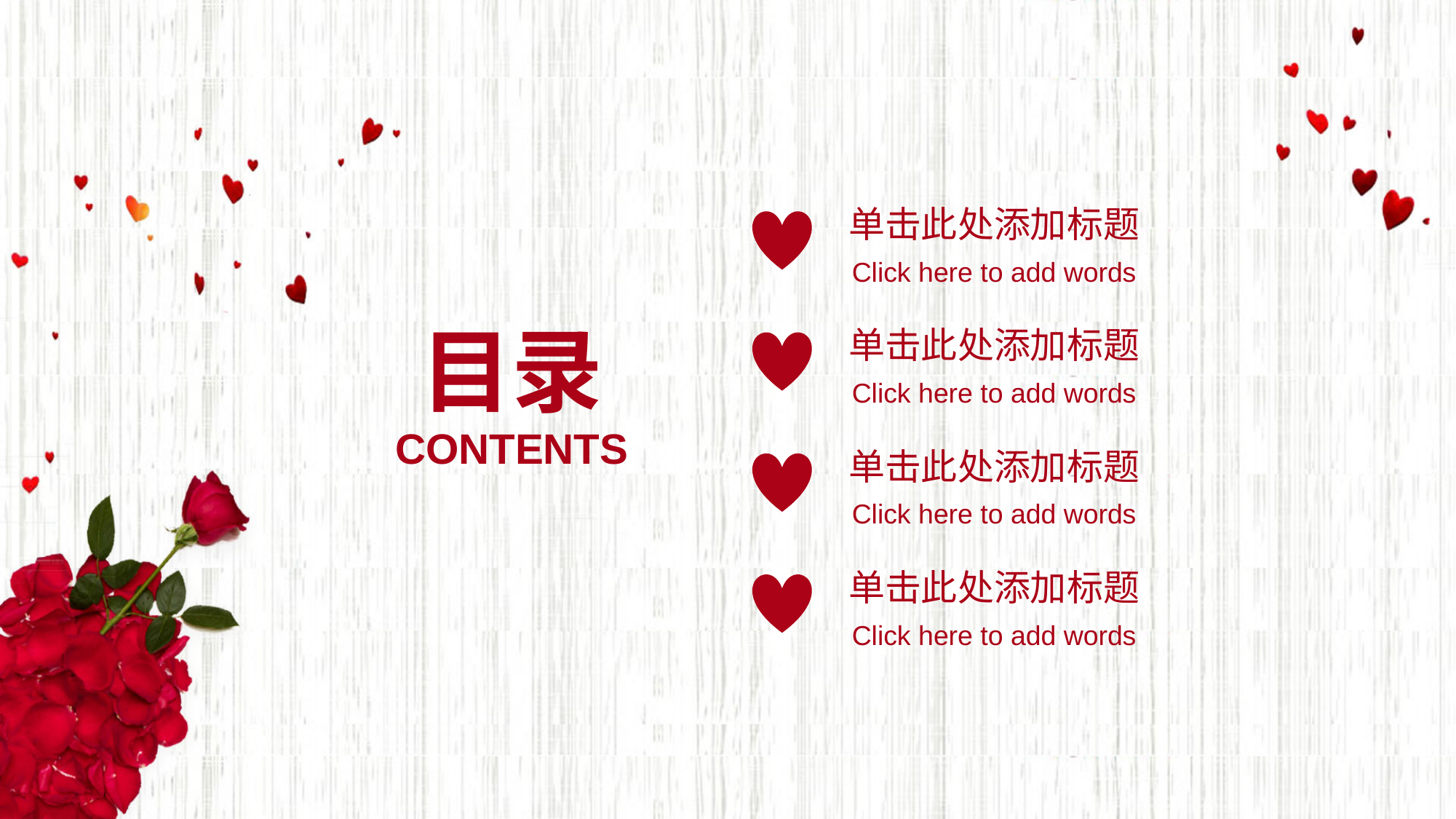

单击此处添加标题

Click here to add words
目录
单击此处添加标题

Click here to add words
CONTENTS
单击此处添加标题

Click here to add words
单击此处添加标题

Click here to add words